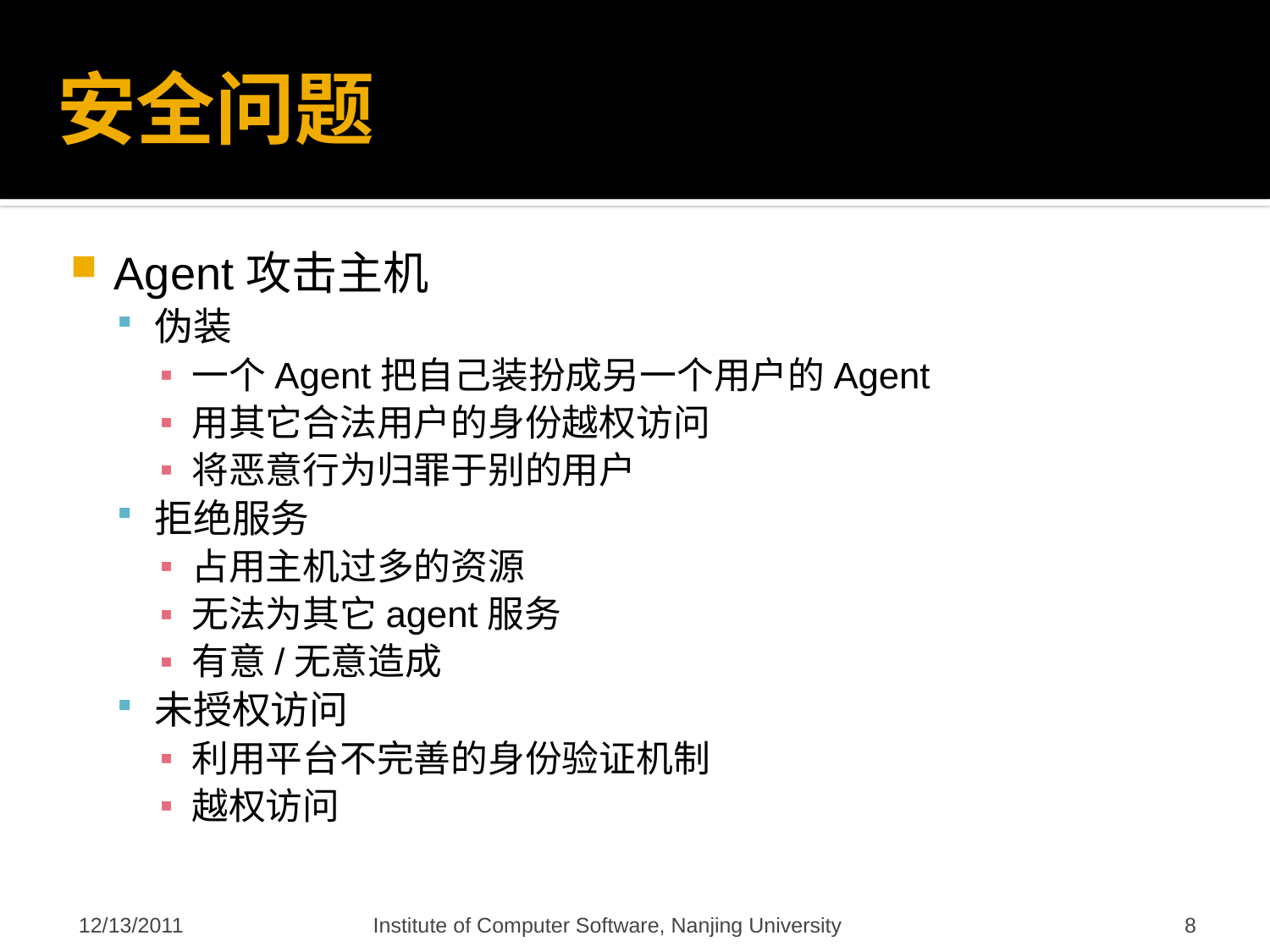

# 安全问题
Agent攻击主机
伪装
一个Agent把自己装扮成另一个用户的Agent
用其它合法用户的身份越权访问
将恶意行为归罪于别的用户
拒绝服务
占用主机过多的资源
无法为其它agent服务
有意/无意造成
未授权访问
利用平台不完善的身份验证机制
越权访问

8
12/13/2011
Institute of Computer Software, Nanjing University
8